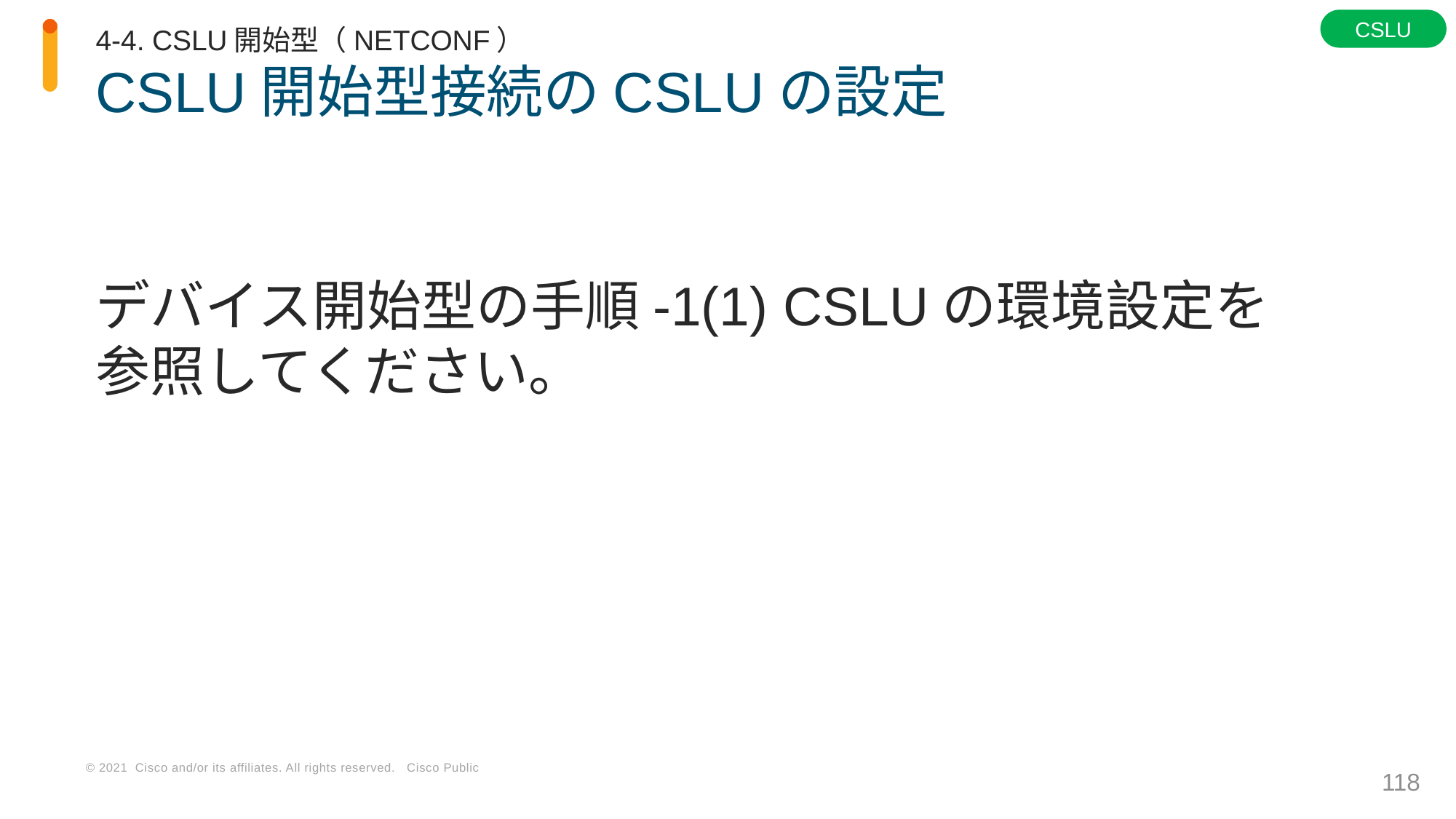

4-4. CSLU開始型（NETCONF）
CSLU
# CSLU開始型接続のCSLUの設定
デバイス開始型の手順-1(1) CSLUの環境設定を参照してください。
118